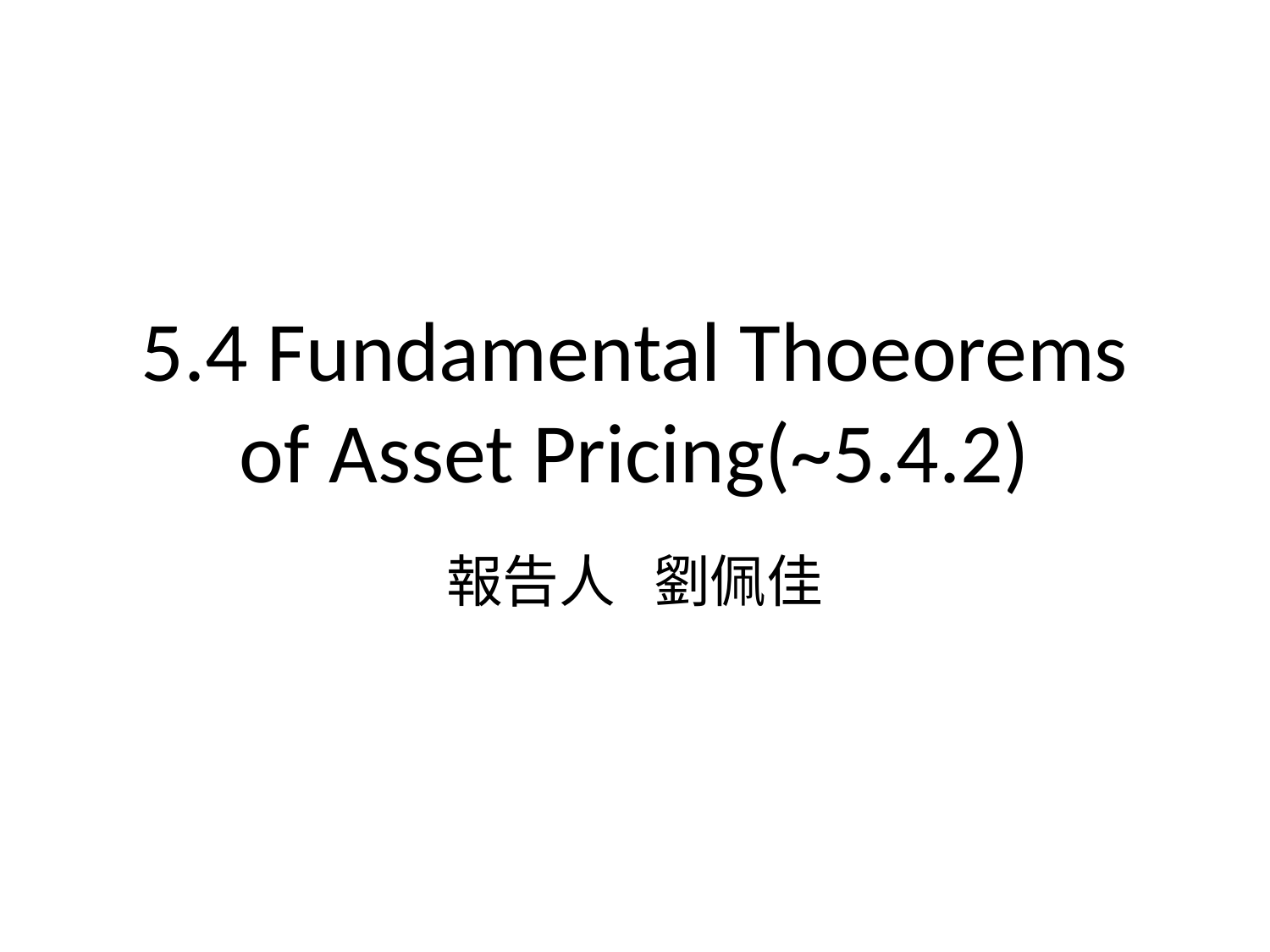

# 5.4 Fundamental Thoeorems of Asset Pricing(~5.4.2)
報告人   劉佩佳